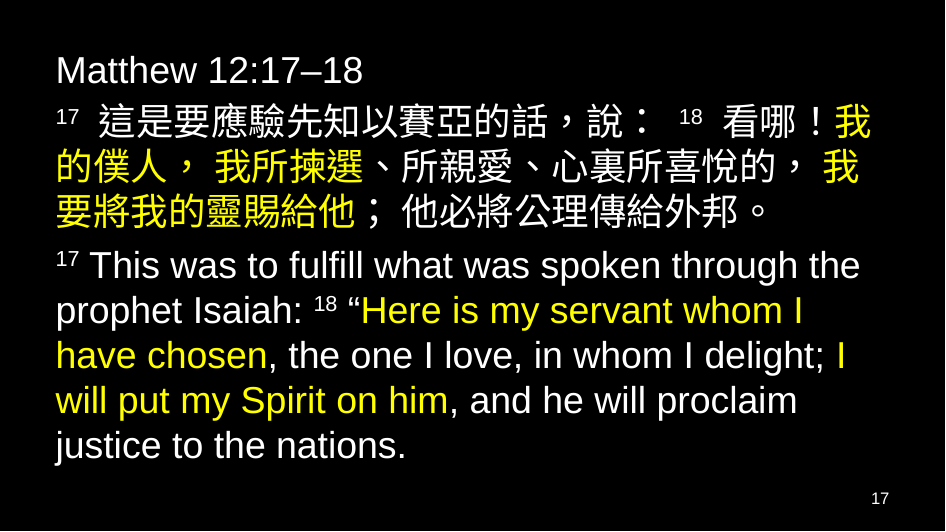

Matthew 12:17–18
17 這是要應驗先知以賽亞的話，說： 18 看哪！我的僕人， 我所揀選、所親愛、心裏所喜悅的， 我要將我的靈賜給他； 他必將公理傳給外邦。
17 This was to fulfill what was spoken through the prophet Isaiah: 18 “Here is my servant whom I have chosen, the one I love, in whom I delight; I will put my Spirit on him, and he will proclaim justice to the nations.
17